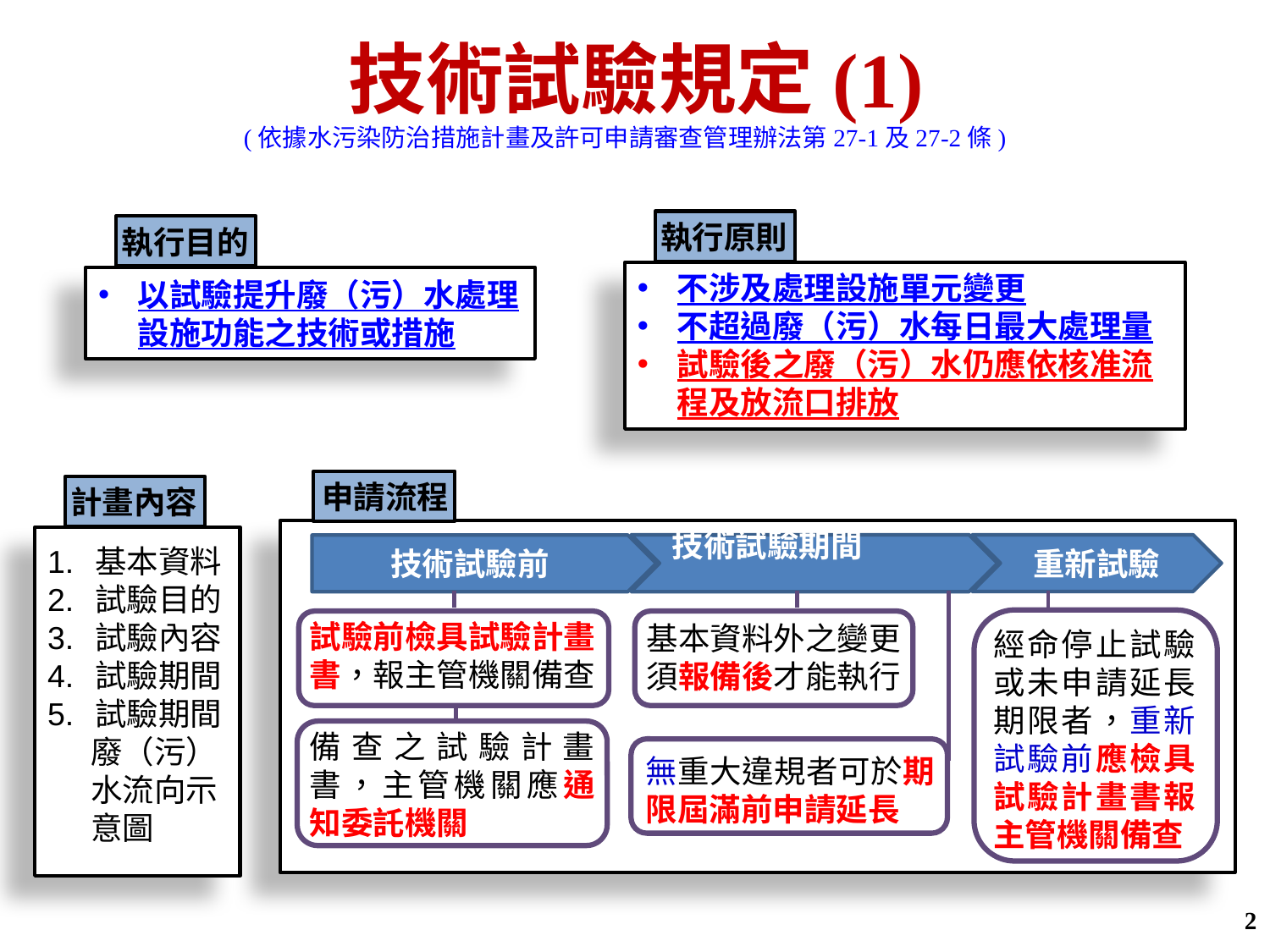

技術試驗規定(1)
(依據水污染防治措施計畫及許可申請審查管理辦法第27-1及27-2條)
執行原則

執行目的

不涉及處理設施單元變更
不超過廢（污）水每日最大處理量
試驗後之廢（污）水仍應依核准流程及放流口排放

以試驗提升廢（污）水處理設施功能之技術或措施
申請流程

計畫內容

技術試驗期間
重新試驗
 技術試驗前
基本資料
試驗目的
試驗內容
試驗期間
試驗期間
     廢（污）
     水流向示
     意圖

經命停止試驗或未申請延長期限者，重新試驗前應檢具試驗計畫書報主管機關備查

基本資料外之變更須報備後才能執行
試驗前檢具試驗計畫書，報主管機關備查

備查之試驗計畫書，主管機關應通知委託機關

無重大違規者可於期限屆滿前申請延長
2